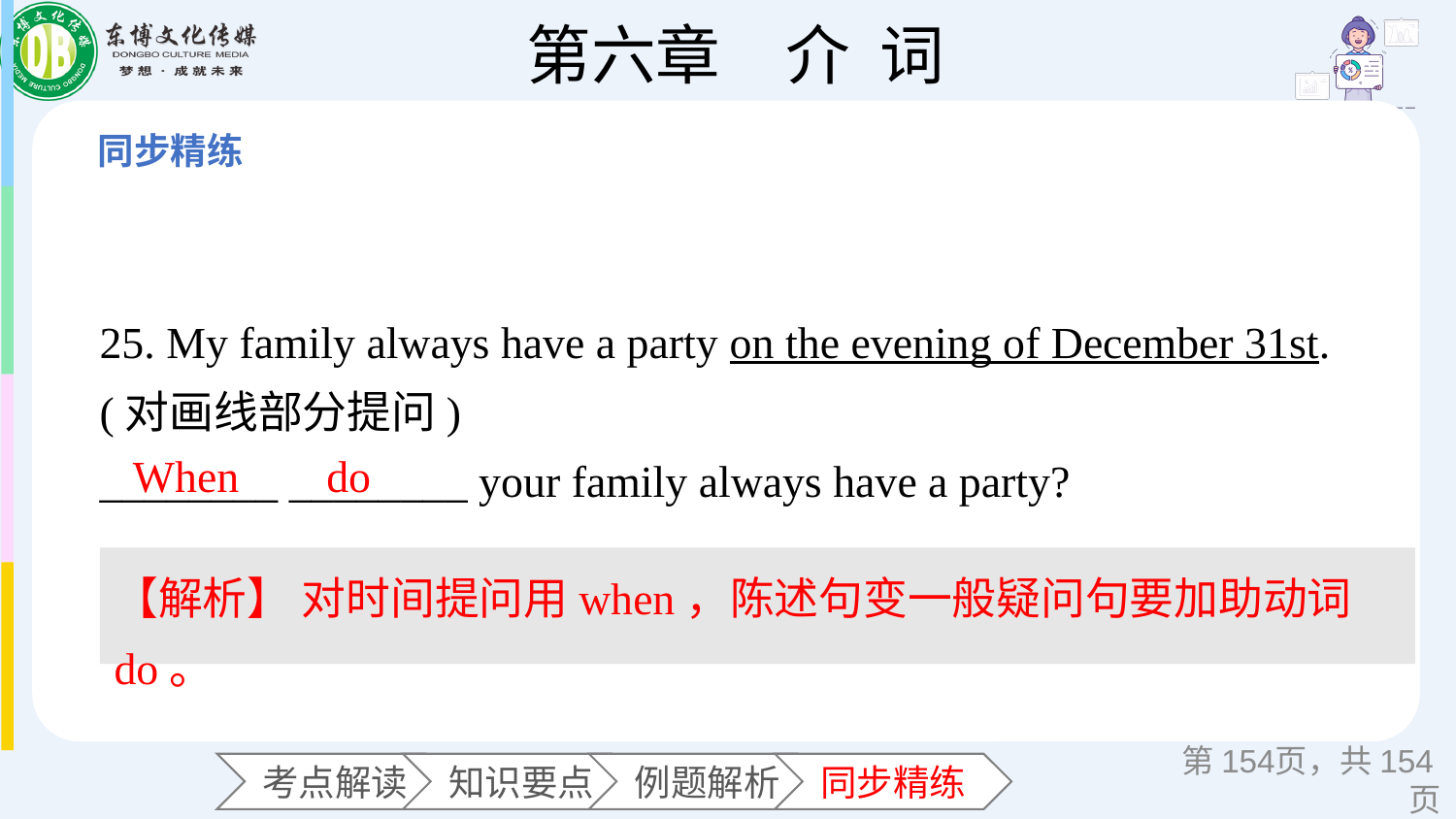

25. My family always have a party on the evening of December 31st. (对画线部分提问)
________ ________ your family always have a party?
When
do
【解析】 对时间提问用when，陈述句变一般疑问句要加助动词do。
第154页，共154页